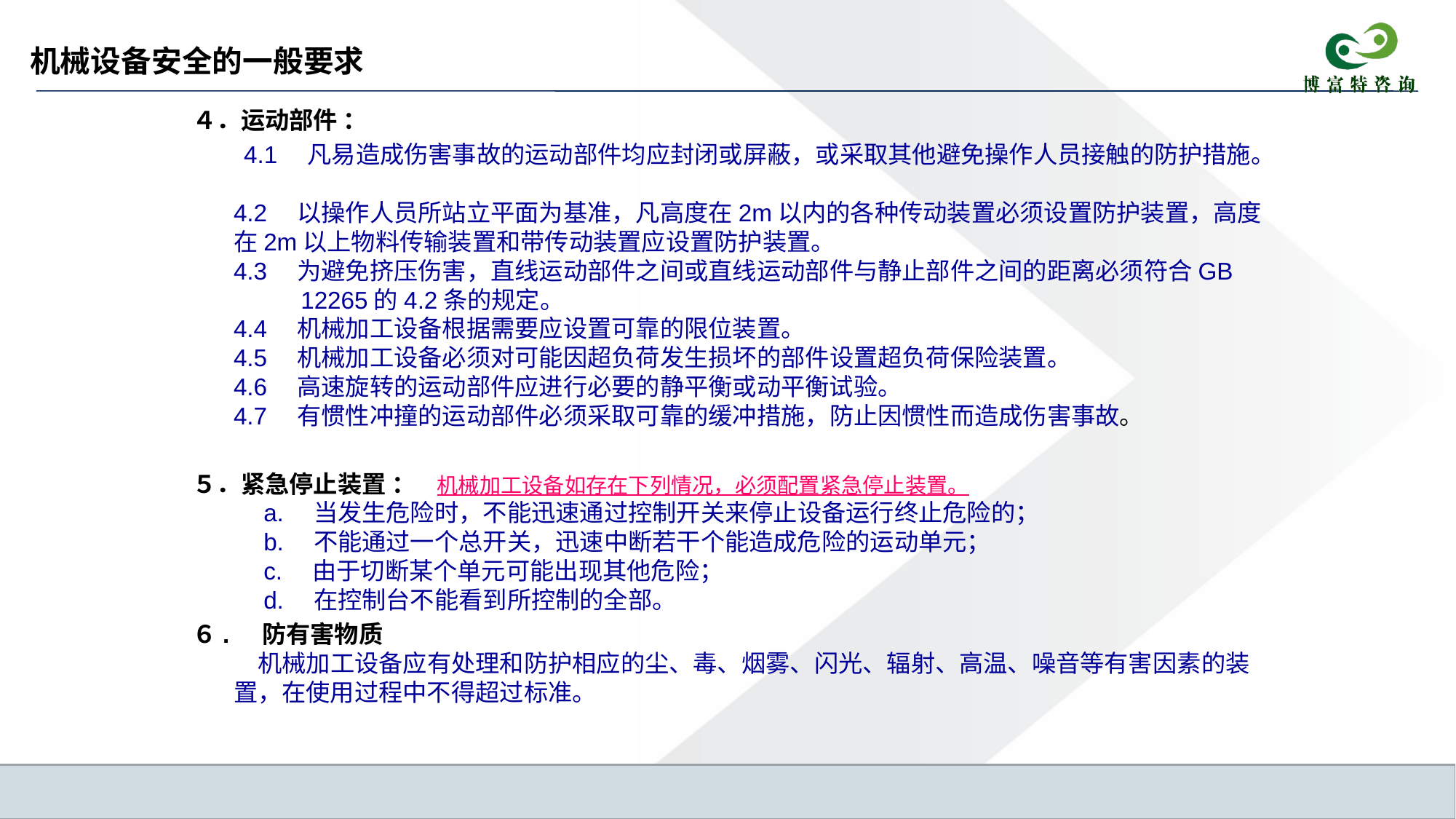

# 机械设备安全的一般要求
４．运动部件 ：
　　4.1　凡易造成伤害事故的运动部件均应封闭或屏蔽，或采取其他避免操作人员接触的防护措施。 
4.2　以操作人员所站立平面为基准，凡高度在2m以内的各种传动装置必须设置防护装置，高度在2m以上物料传输装置和带传动装置应设置防护装置。 
4.3　为避免挤压伤害，直线运动部件之间或直线运动部件与静止部件之间的距离必须符合GB               12265的4.2条的规定。 
4.4　机械加工设备根据需要应设置可靠的限位装置。 
4.5　机械加工设备必须对可能因超负荷发生损坏的部件设置超负荷保险装置。 
4.6　高速旋转的运动部件应进行必要的静平衡或动平衡试验。 
4.7　有惯性冲撞的运动部件必须采取可靠的缓冲措施，防止因惯性而造成伤害事故。

５．紧急停止装置 ：　机械加工设备如存在下列情况，必须配置紧急停止装置。 
　a.　当发生危险时，不能迅速通过控制开关来停止设备运行终止危险的； 
　b.　不能通过一个总开关，迅速中断若干个能造成危险的运动单元； 
　c.　由于切断某个单元可能出现其他危险； 
　d.　在控制台不能看到所控制的全部。
６.    防有害物质 
　机械加工设备应有处理和防护相应的尘、毒、烟雾、闪光、辐射、高温、噪音等有害因素的装置，在使用过程中不得超过标准。